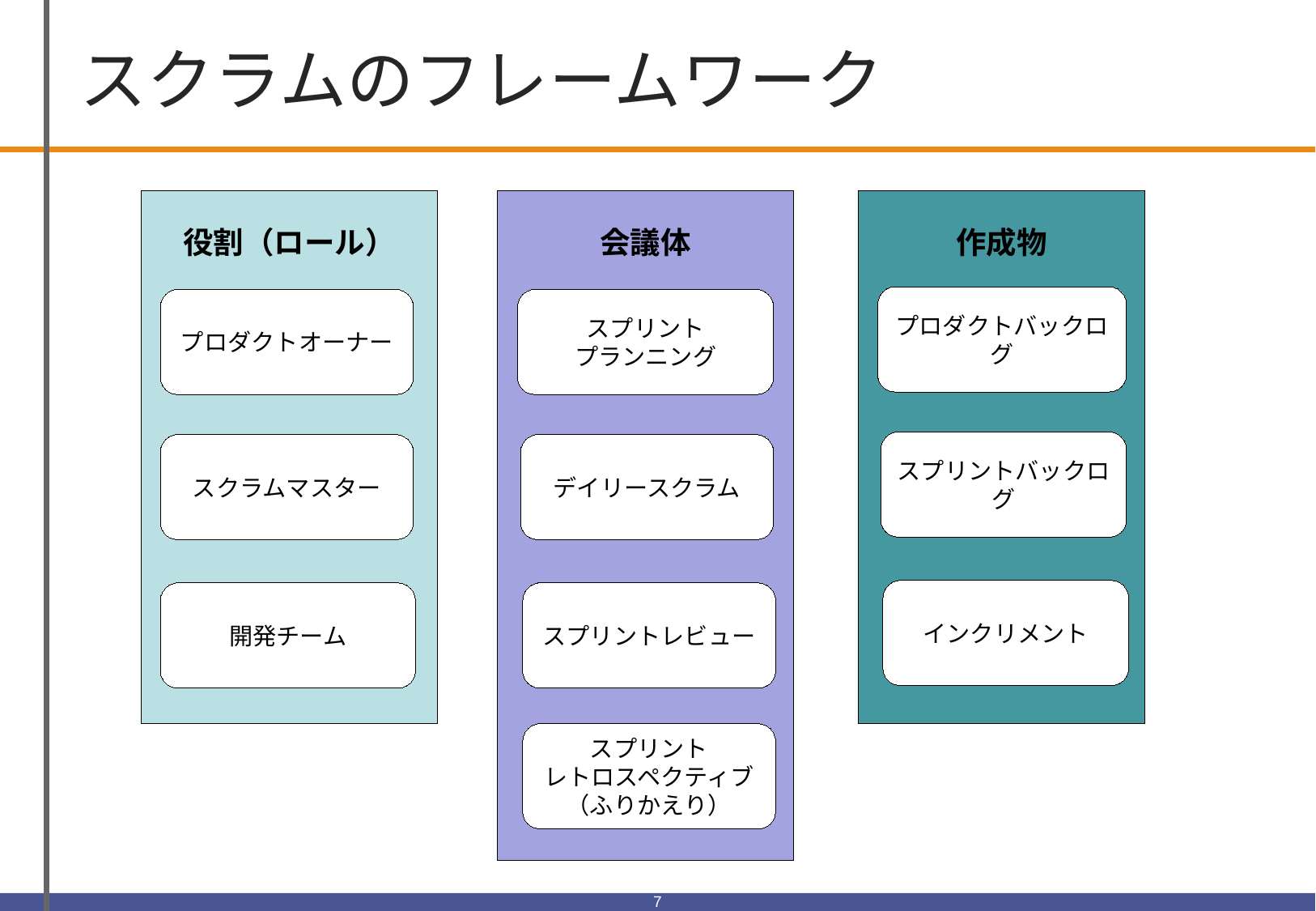

# スクラムのフレームワーク

作成物

役割（ロール）

会議体
プロダクトバックログ
プロダクトオーナー
スプリント
プランニング
スプリントバックログ
スクラムマスター
デイリースクラム
インクリメント
開発チーム
スプリントレビュー
スプリント
レトロスペクティブ
（ふりかえり）
7
7